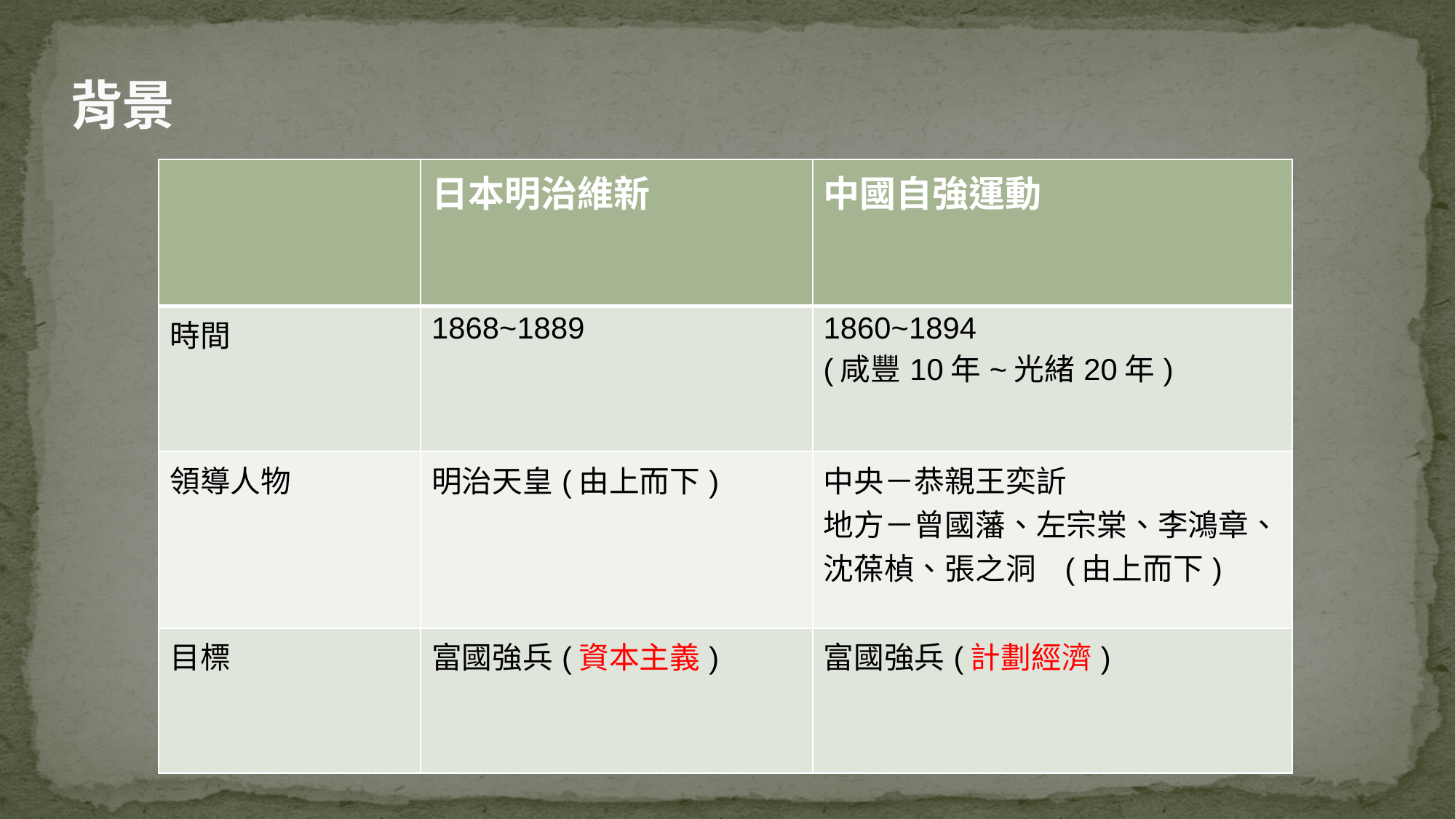

# 背景
|  | 日本明治維新 | 中國自強運動 |
| --- | --- | --- |
| 時間 | 1868~1889 | 1860~1894 (咸豐10年~光緒20年) |
| 領導人物 | 明治天皇(由上而下) | 中央－恭親王奕訢 地方－曾國藩、左宗棠、李鴻章、沈葆楨、張之洞 (由上而下) |
| 目標 | 富國強兵(資本主義) | 富國強兵(計劃經濟) |